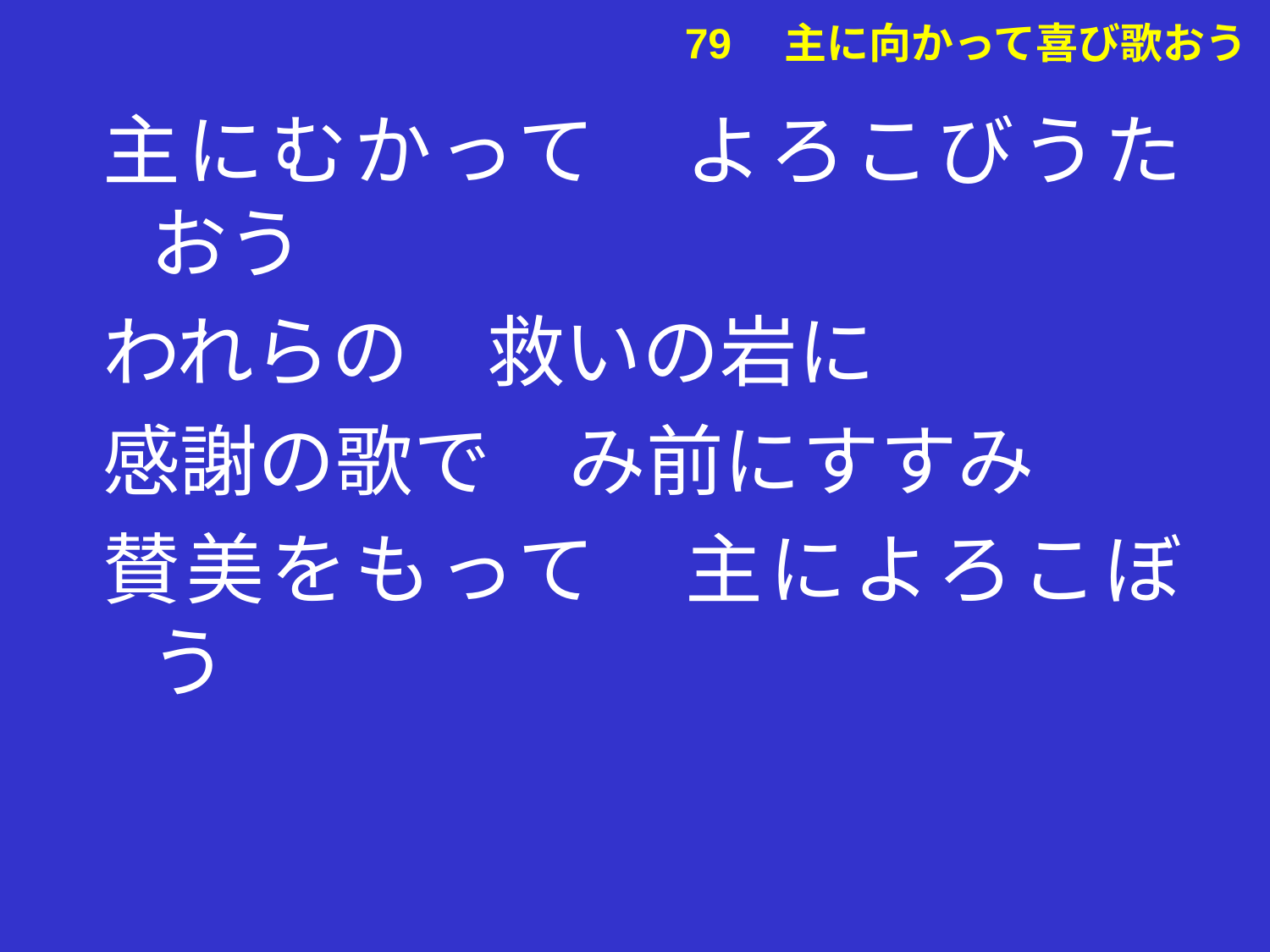

主にむかって　よろこびうたおう
われらの　救いの岩に
感謝の歌で　み前にすすみ
賛美をもって　主によろこぼう

# 79　主に向かって喜び歌おう